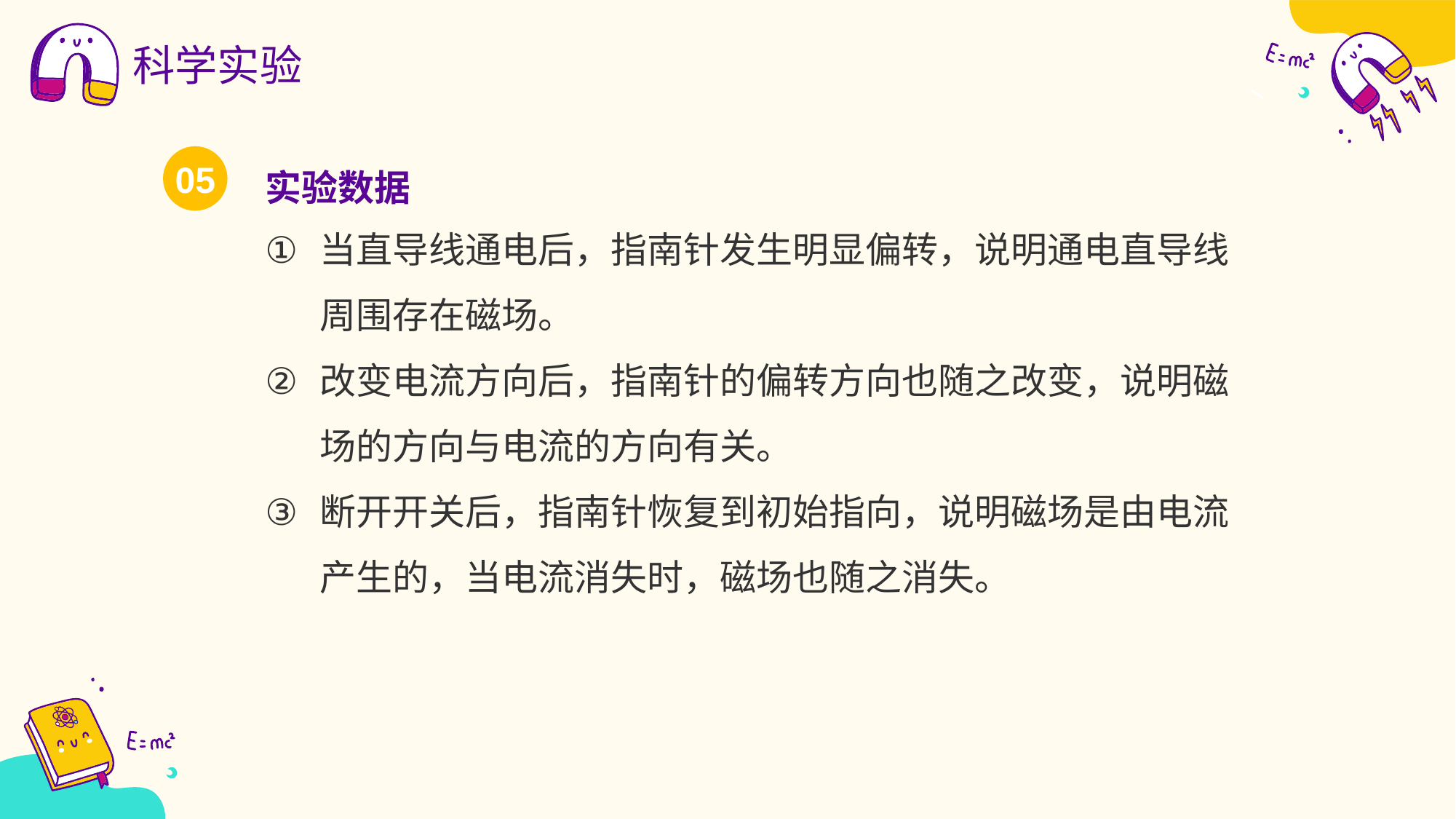

科学实验
实验数据
05
当直导线通电后，指南针发生明显偏转，说明通电直导线周围存在磁场。
改变电流方向后，指南针的偏转方向也随之改变，说明磁场的方向与电流的方向有关。
断开开关后，指南针恢复到初始指向，说明磁场是由电流产生的，当电流消失时，磁场也随之消失。